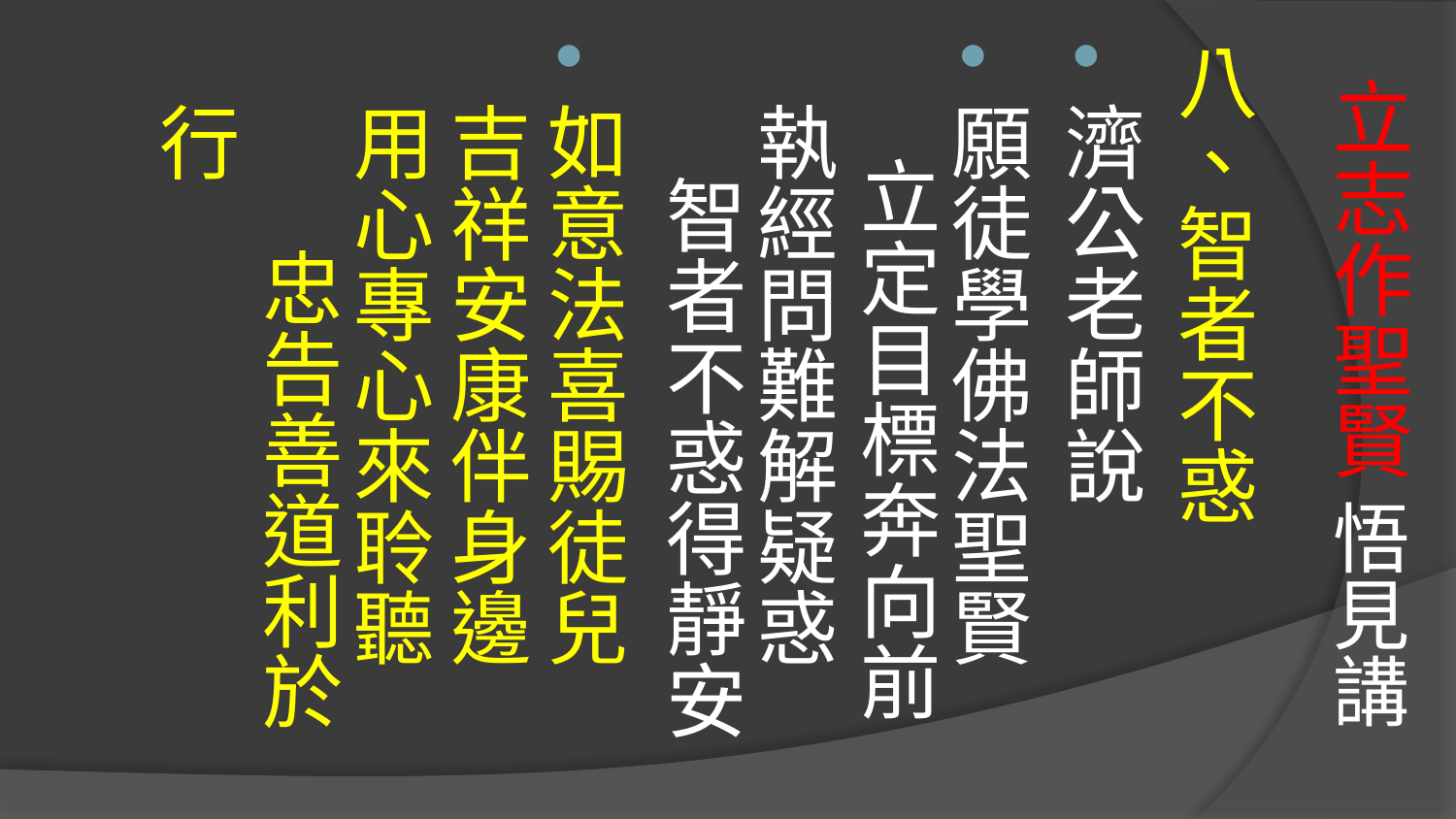

# 立志作聖賢 悟見講
八、智者不惑
濟公老師說
願徒學佛法聖賢          立定目標奔向前
執經問難解疑惑           智者不惑得靜安
如意法喜賜徒兒     吉祥安康伴身邊
用心專心來聆聽               忠告善道利於行